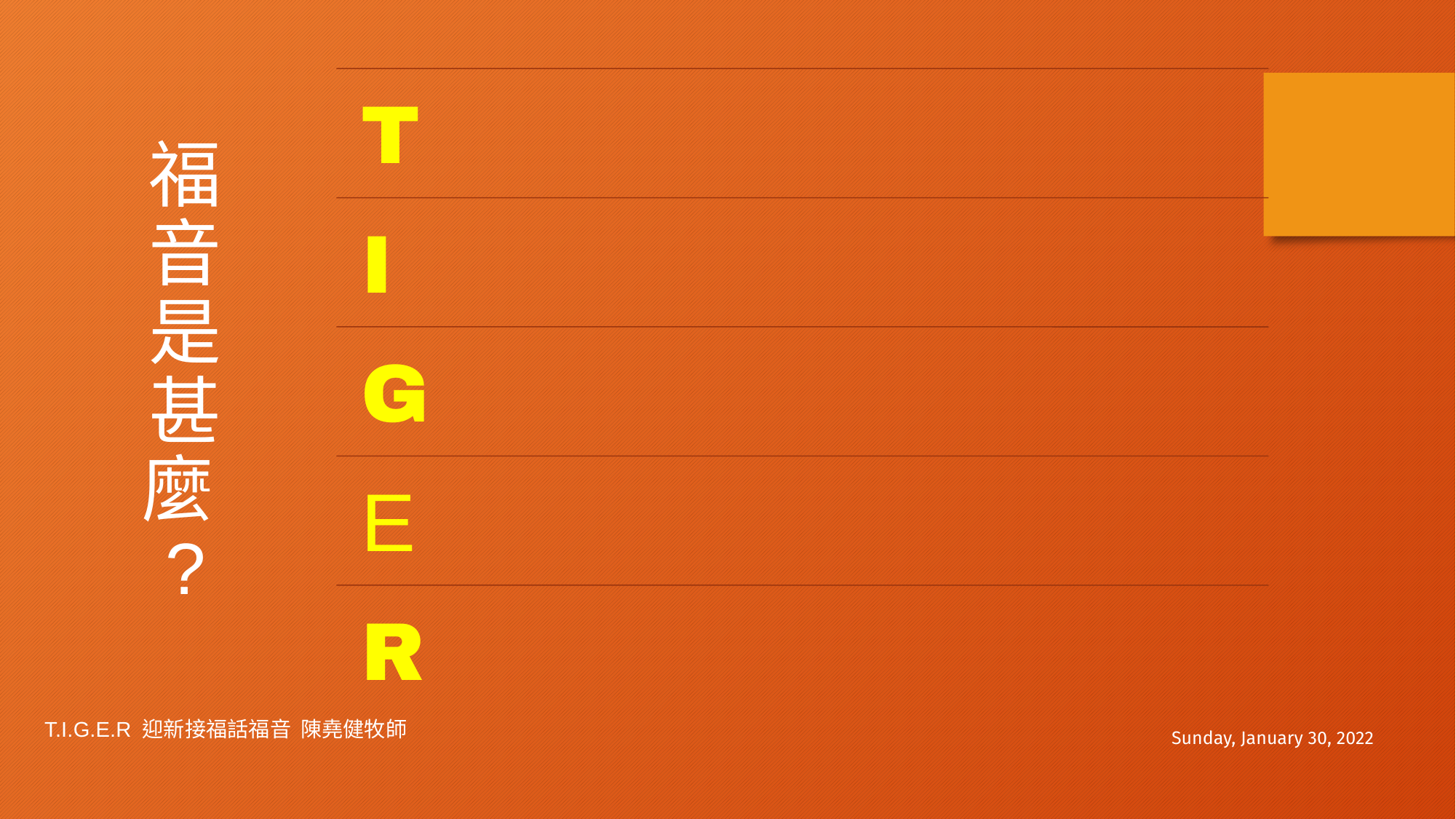

福
音
是
甚
麼
?
T
I
G
E
R
T.I.G.E.R 迎新接福話福音  陳堯健牧師
Sunday, January 30, 2022